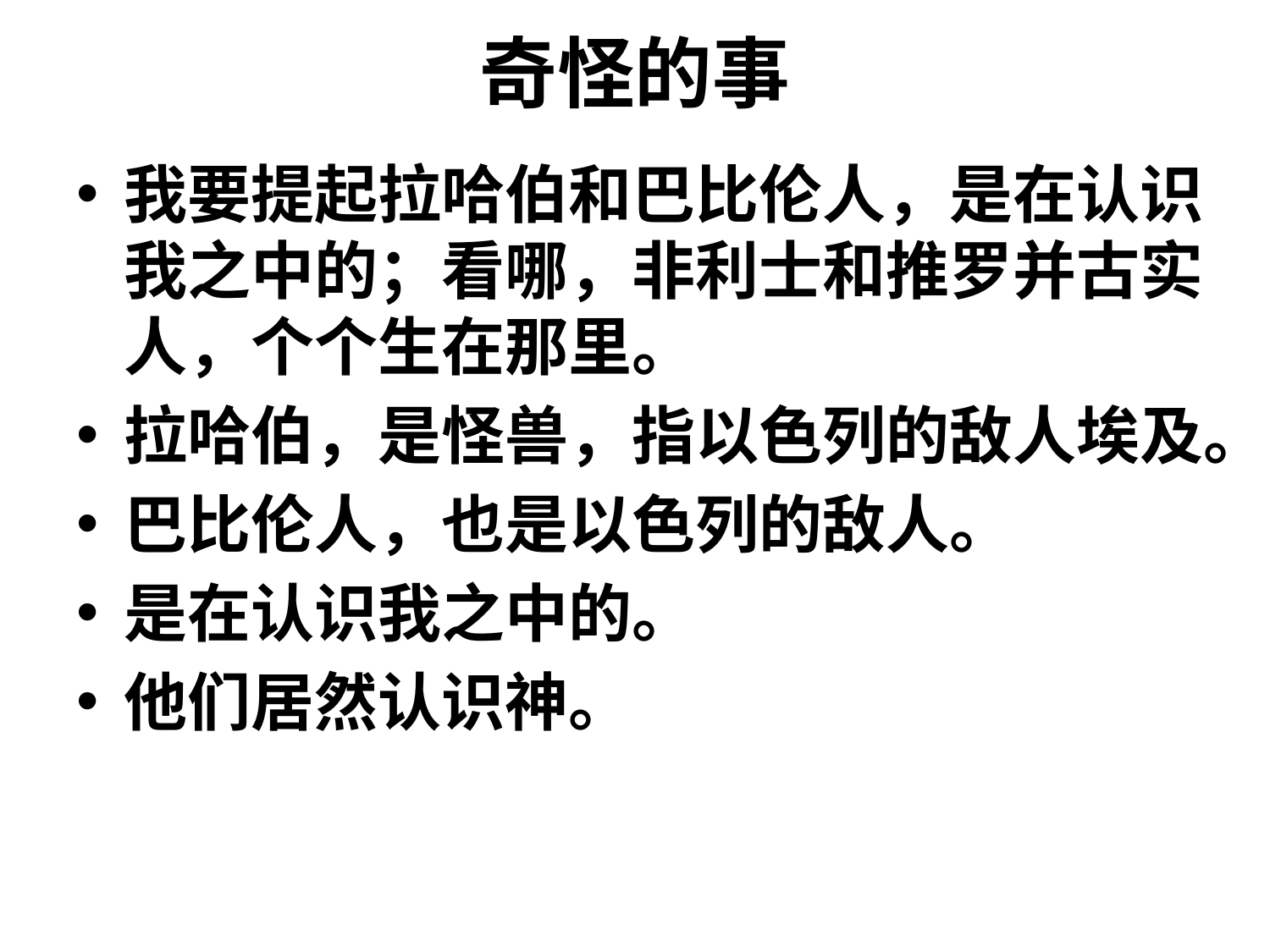

# 奇怪的事
我要提起拉哈伯和巴比伦人，是在认识我之中的；看哪，非利士和推罗并古实人，个个生在那里。
拉哈伯，是怪兽，指以色列的敌人埃及。
巴比伦人，也是以色列的敌人。
是在认识我之中的。
他们居然认识神。